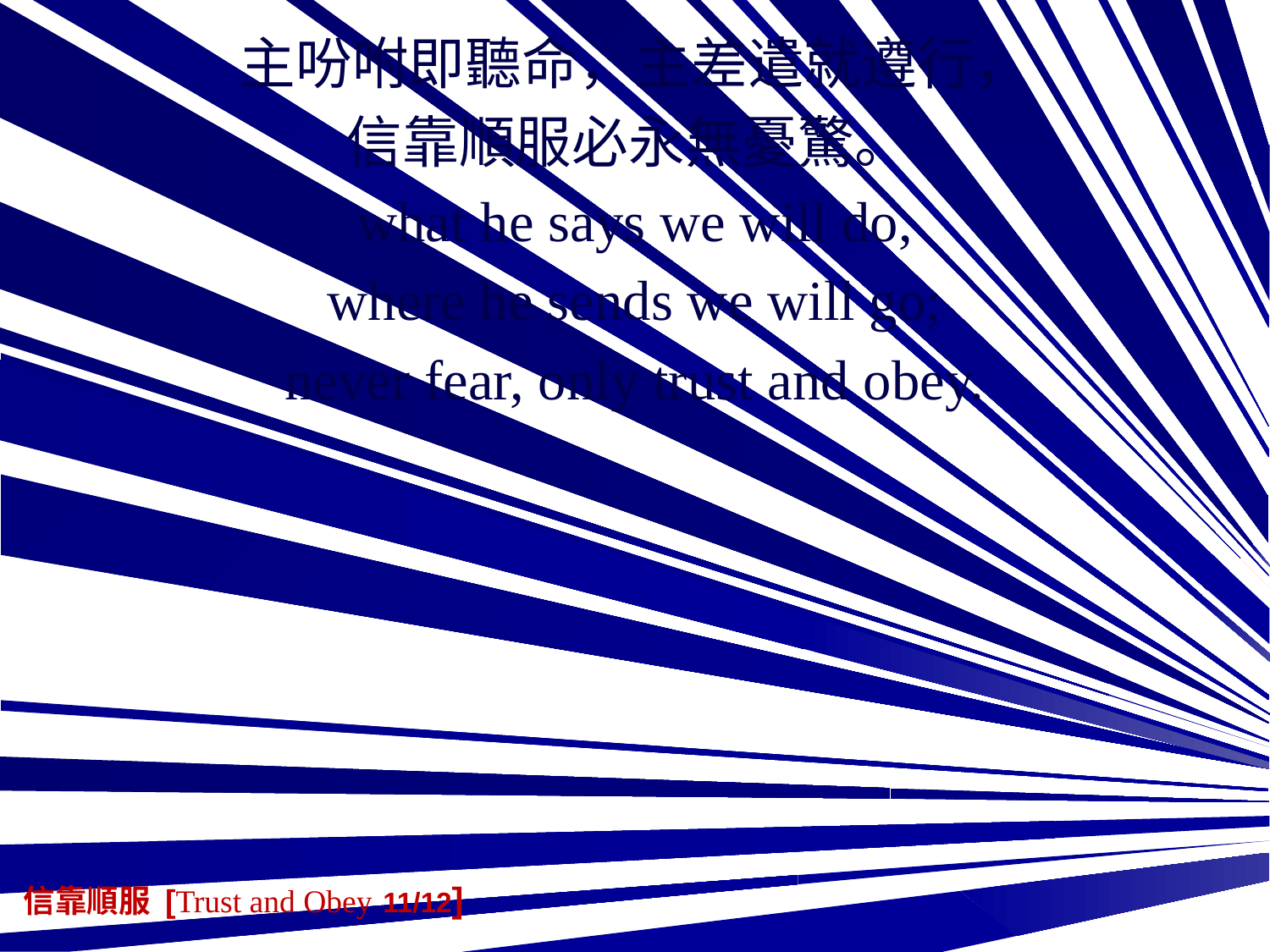

主吩咐即聽命，主差遣就遵行，
信靠順服必永無憂驚。
what he says we will do,
where he sends we will go;
never fear, only trust and obey.
信靠順服 [Trust and Obey 11/12]